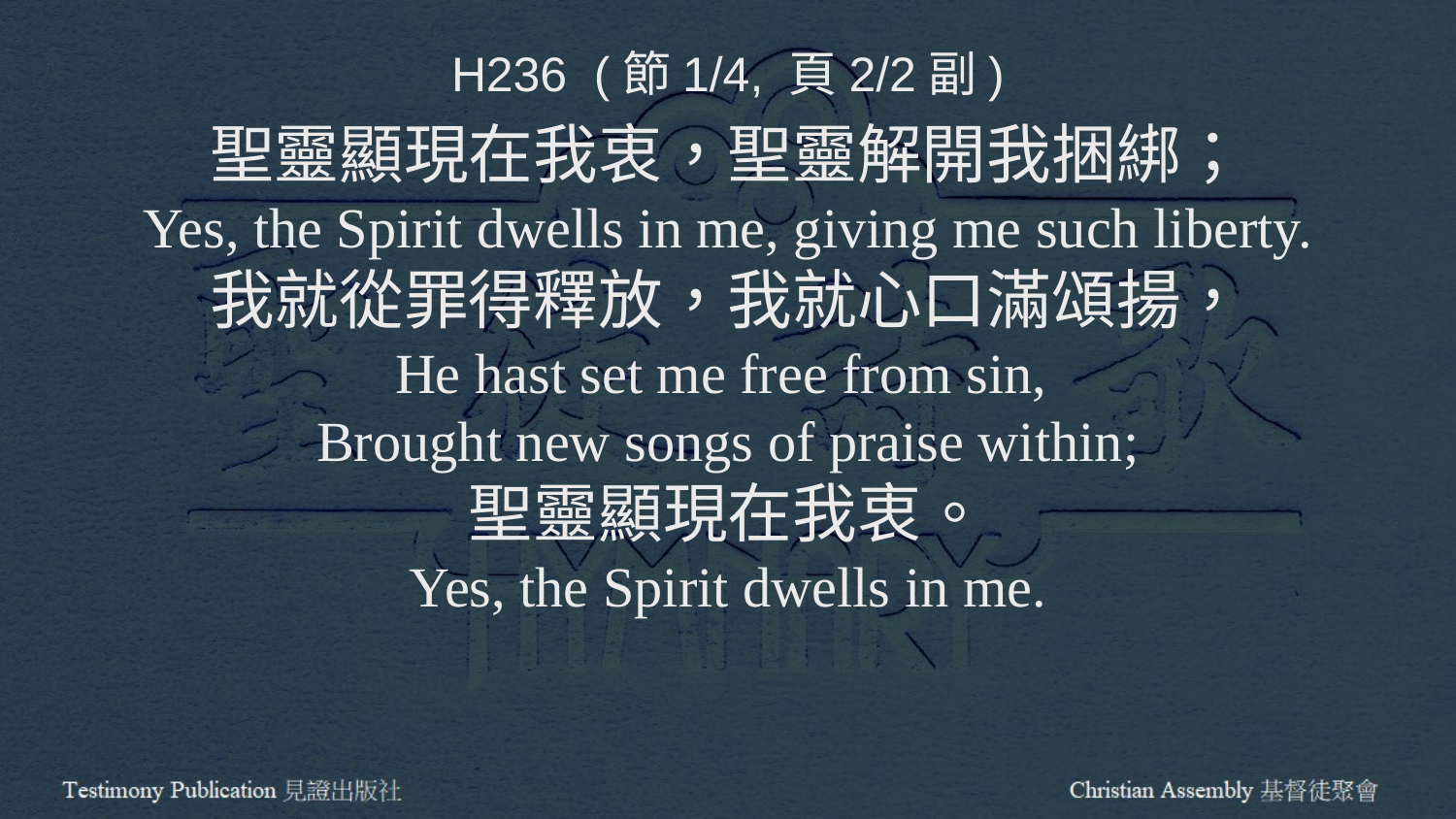

H236  (節1/4, 頁2/2副)
聖靈顯現在我衷，聖靈解開我捆綁；
Yes, the Spirit dwells in me, giving me such liberty.
我就從罪得釋放，我就心口滿頌揚，
He hast set me free from sin,
Brought new songs of praise within;
聖靈顯現在我衷。
Yes, the Spirit dwells in me.